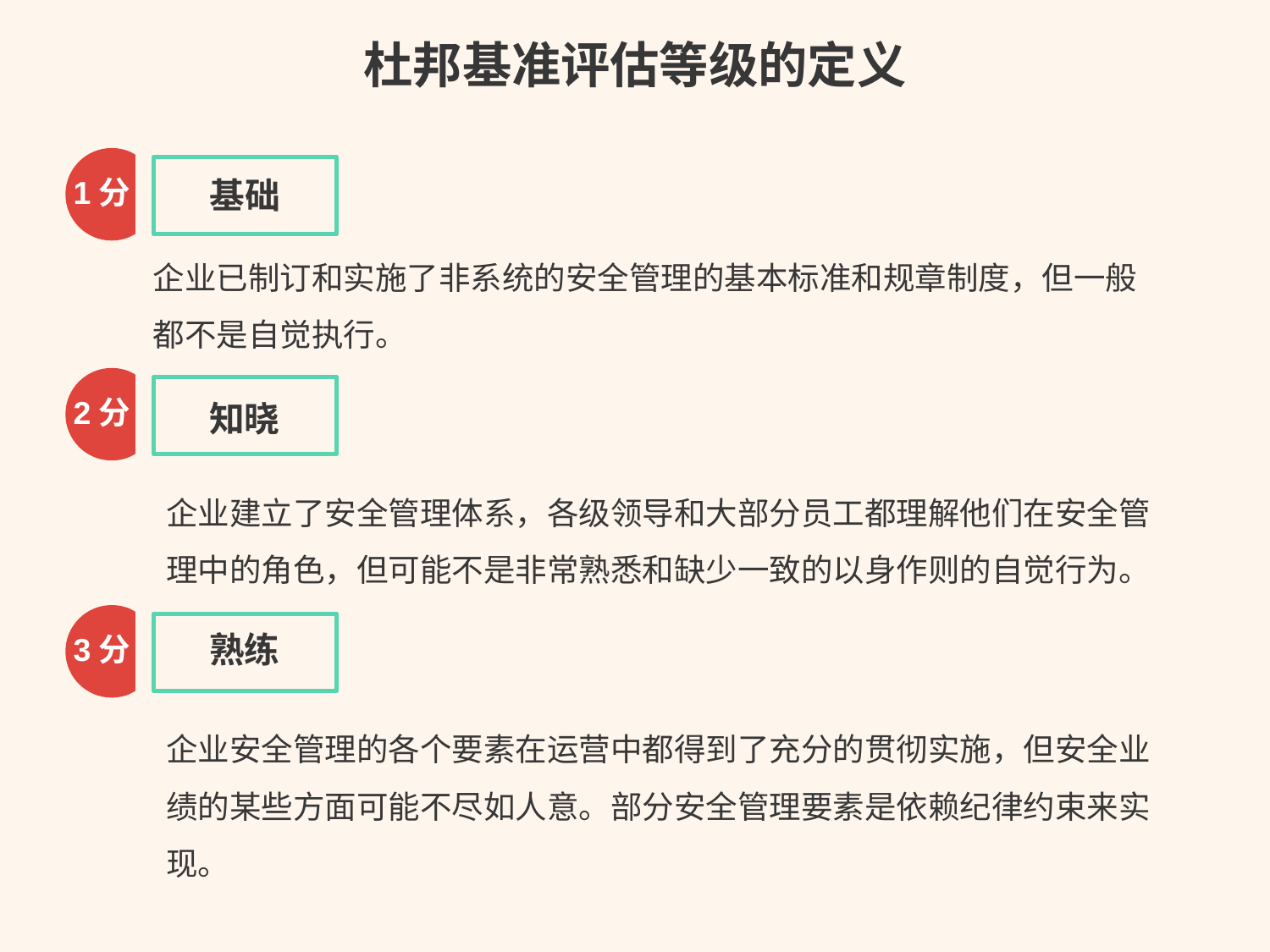

# 杜邦基准评估等级的定义

1分
基础
企业已制订和实施了非系统的安全管理的基本标准和规章制度，但一般都不是自觉执行。

2分
知晓
企业建立了安全管理体系，各级领导和大部分员工都理解他们在安全管理中的角色，但可能不是非常熟悉和缺少一致的以身作则的自觉行为。

熟练
3分
企业安全管理的各个要素在运营中都得到了充分的贯彻实施，但安全业绩的某些方面可能不尽如人意。部分安全管理要素是依赖纪律约束来实现。